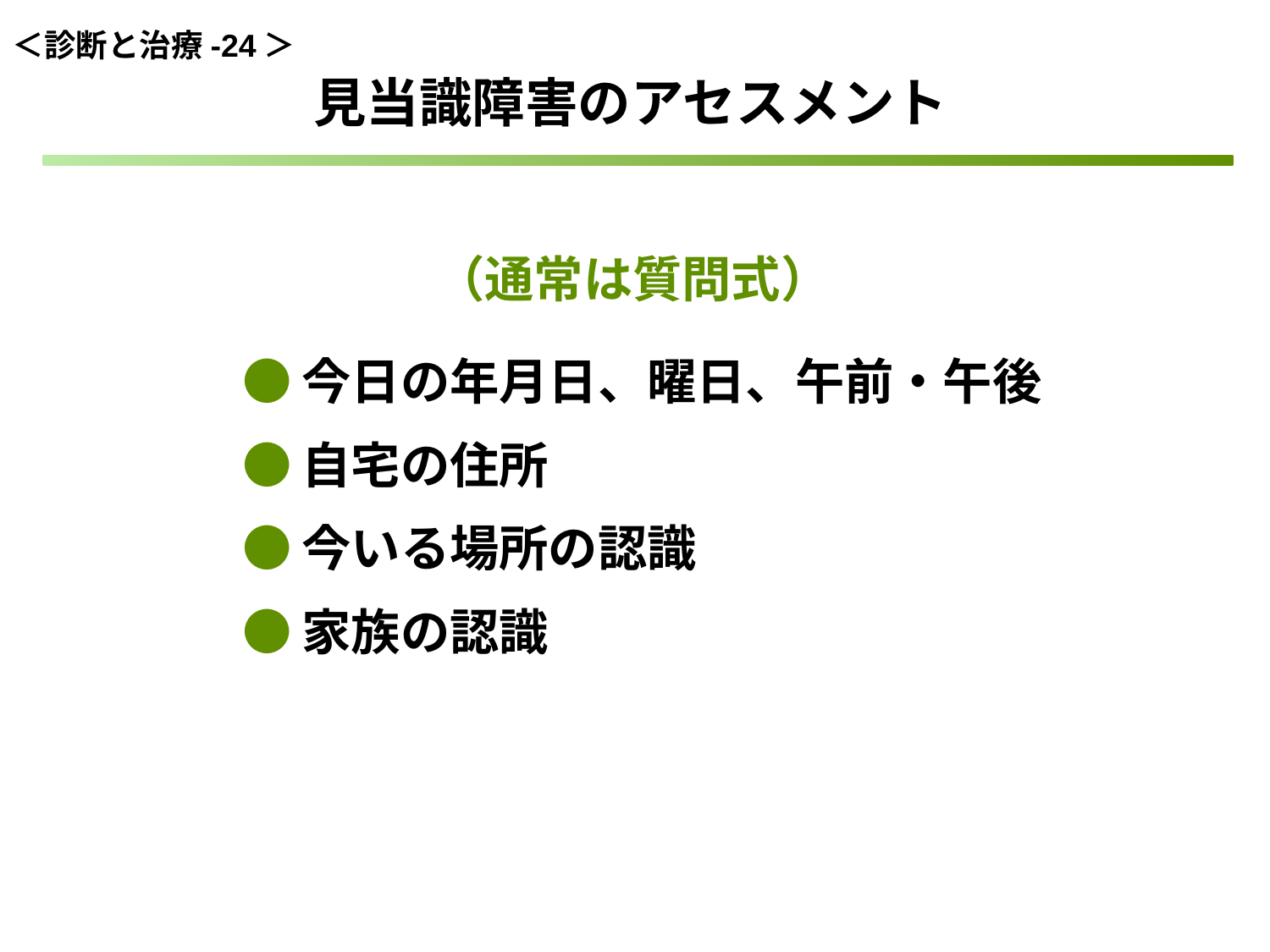

＜診断と治療-24＞
見当識障害のアセスメント

（通常は質問式）
● 今日の年月日、曜日、午前・午後

● 自宅の住所

● 今いる場所の認識

● 家族の認識